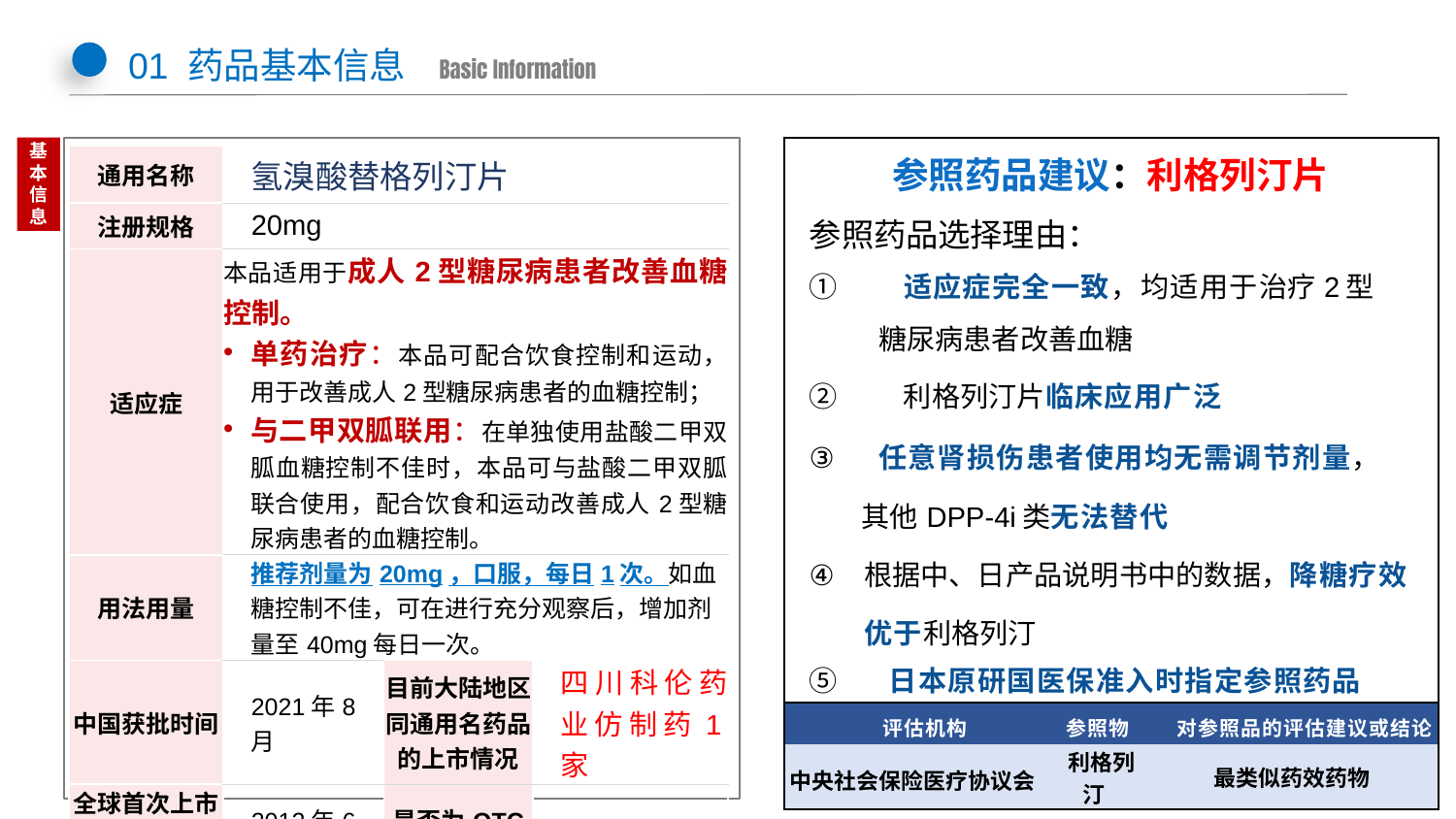

01 药品基本信息   Basic Information

| 参照药品建议：利格列汀片 |  |  |
| --- | --- | --- |
| 参照药品选择理由： |  |  |
| ① 适应症完全一致，均适用于治疗2型 |  |  |
| 糖尿病患者改善血糖 |  |  |
| ② 利格列汀片临床应用广泛 |  |  |
| 任意肾损伤患者使用均无需调节剂量， |  |  |
| 其他DPP-4i类无法替代 |  |  |
| 根据中、日产品说明书中的数据，降糖疗效 |  |  |
| 优于利格列汀 |  |  |
| ⑤ 日本原研国医保准入时指定参照药品 |  |  |
| 评估机构 | 参照物 | 对参照品的评估建议或结论 |
| 中央社会保险医疗协议会 | 利格列汀 | 最类似药效药物 |
基 本 信 息
| 通用名称 | 氢溴酸替格列汀片 |  |  |
| --- | --- | --- | --- |
| 注册规格 | 20mg |  |  |
| 适应症 | 本品适用于成人2型糖尿病患者改善血糖控制。 单药治疗：本品可配合饮食控制和运动，用于改善成人2型糖尿病患者的血糖控制； 与二甲双胍联用：在单独使用盐酸二甲双胍血糖控制不佳时，本品可与盐酸二甲双胍联合使用，配合饮食和运动改善成人2型糖尿病患者的血糖控制。 |  |  |
| 用法用量 | 推荐剂量为20mg，口服，每日1次。如血糖控制不佳，可在进行充分观察后，增加剂量至40mg每日一次。 |  |  |
| 中国获批时间 | 2021年8月 | 目前大陆地区 同通用名药品 的上市情况 | 四川科伦药业仿制药1家 |
| 全球首次上市时间及国家/地区 | 2012年6月，日本 | 是否为OTC 药品 | 否 |